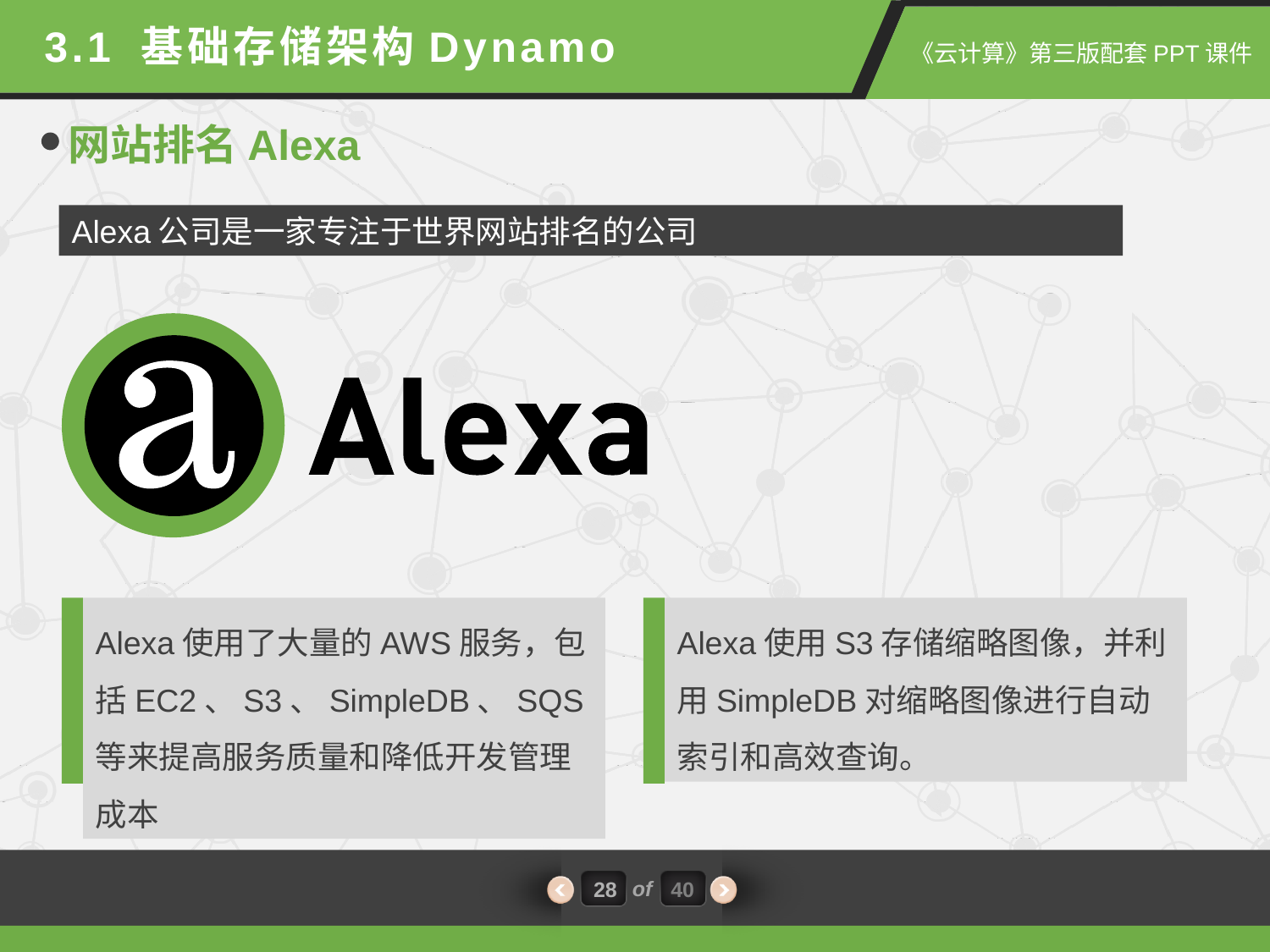

3.1 基础存储架构Dynamo
网站排名Alexa

Alexa公司是一家专注于世界网站排名的公司

Alexa使用了大量的AWS服务，包括EC2、S3、SimpleDB、SQS等来提高服务质量和降低开发管理成本

Alexa使用S3存储缩略图像，并利用SimpleDB对缩略图像进行自动索引和高效查询。
28